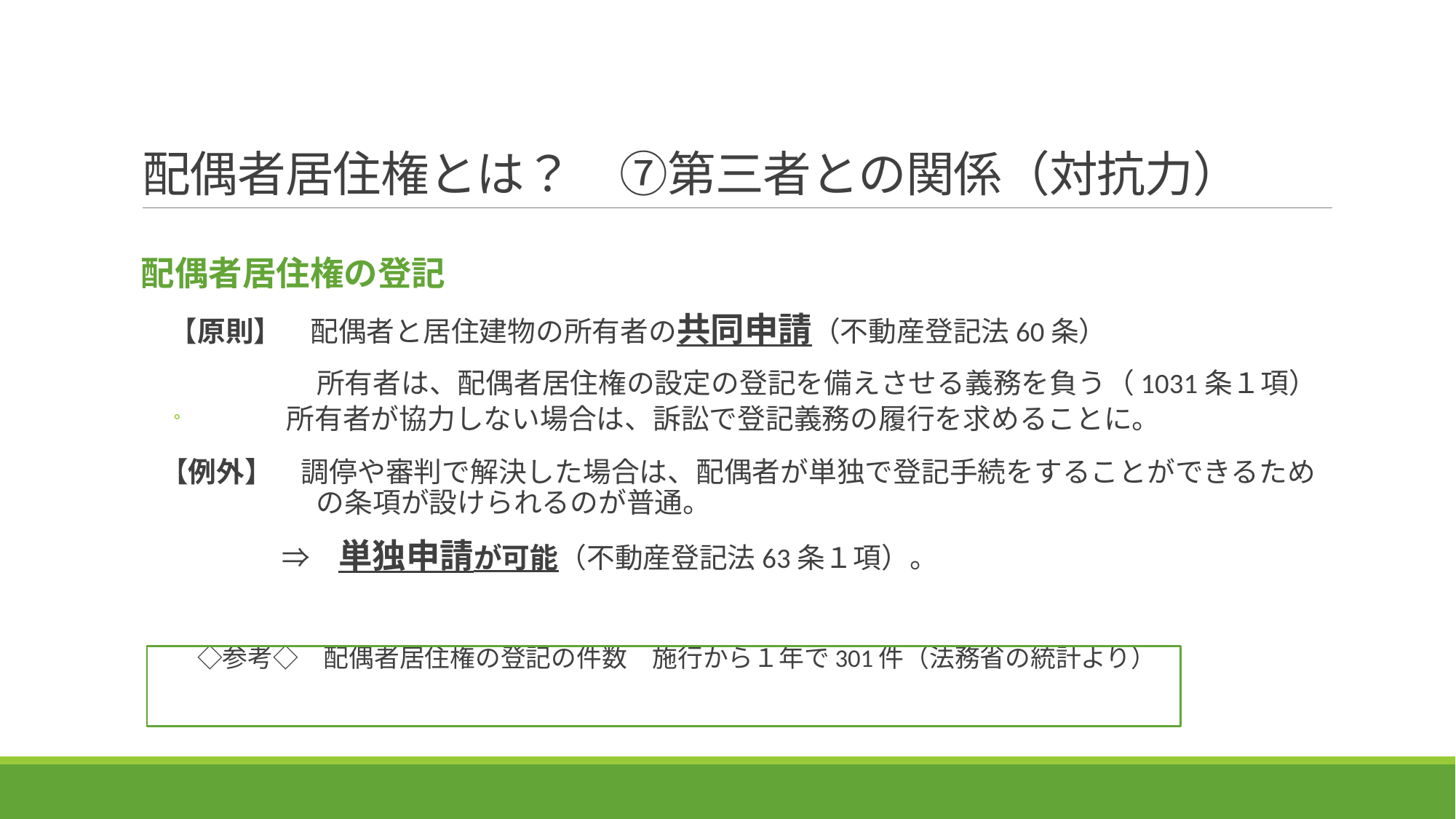

# 配偶者居住権とは？　⑦第三者との関係（対抗力）
配偶者居住権の登記
　【原則】　配偶者と居住建物の所有者の共同申請（不動産登記法60条）
　　　　　　 所有者は、配偶者居住権の設定の登記を備えさせる義務を負う（1031条１項）
　　　　   所有者が協力しない場合は、訴訟で登記義務の履行を求めることに。
【例外】　調停や審判で解決した場合は、配偶者が単独で登記手続をすることができるため　　の条項が設けられるのが普通。
　　　　　⇒　単独申請が可能（不動産登記法63条１項）。

　　 ◇参考◇　配偶者居住権の登記の件数　施行から１年で301件（法務省の統計より）